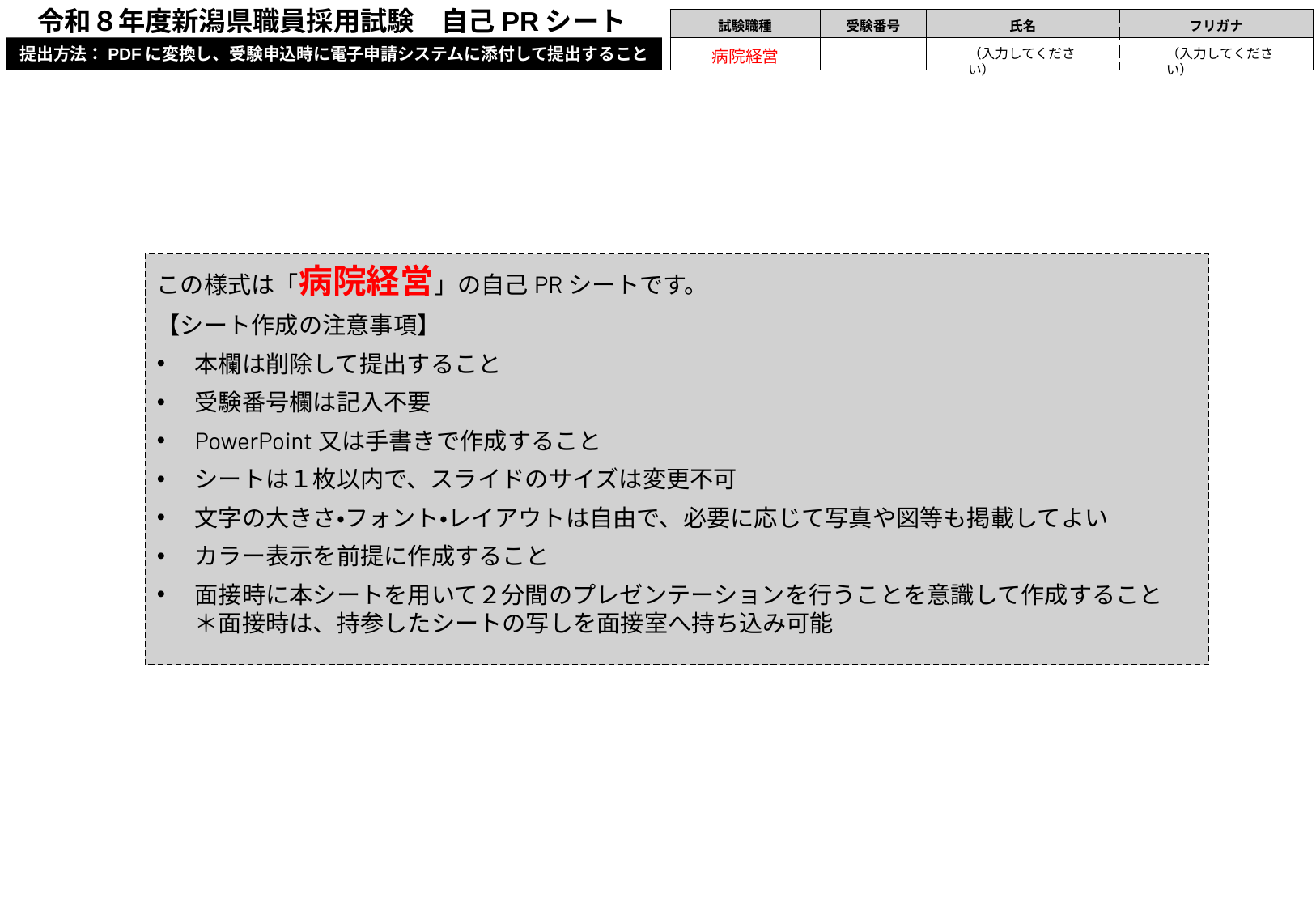

病院経営
（入力してください）
（入力してください）
この様式は「病院経営」の自己PRシートです。
【シート作成の注意事項】
本欄は削除して提出すること
受験番号欄は記入不要
PowerPoint又は手書きで作成すること
シートは１枚以内で、スライドのサイズは変更不可
文字の大きさ・フォント・レイアウトは自由で、必要に応じて写真や図等も掲載してよい
カラー表示を前提に作成すること
面接時に本シートを用いて２分間のプレゼンテーションを行うことを意識して作成すること
＊面接時は、持参したシートの写しを面接室へ持ち込み可能